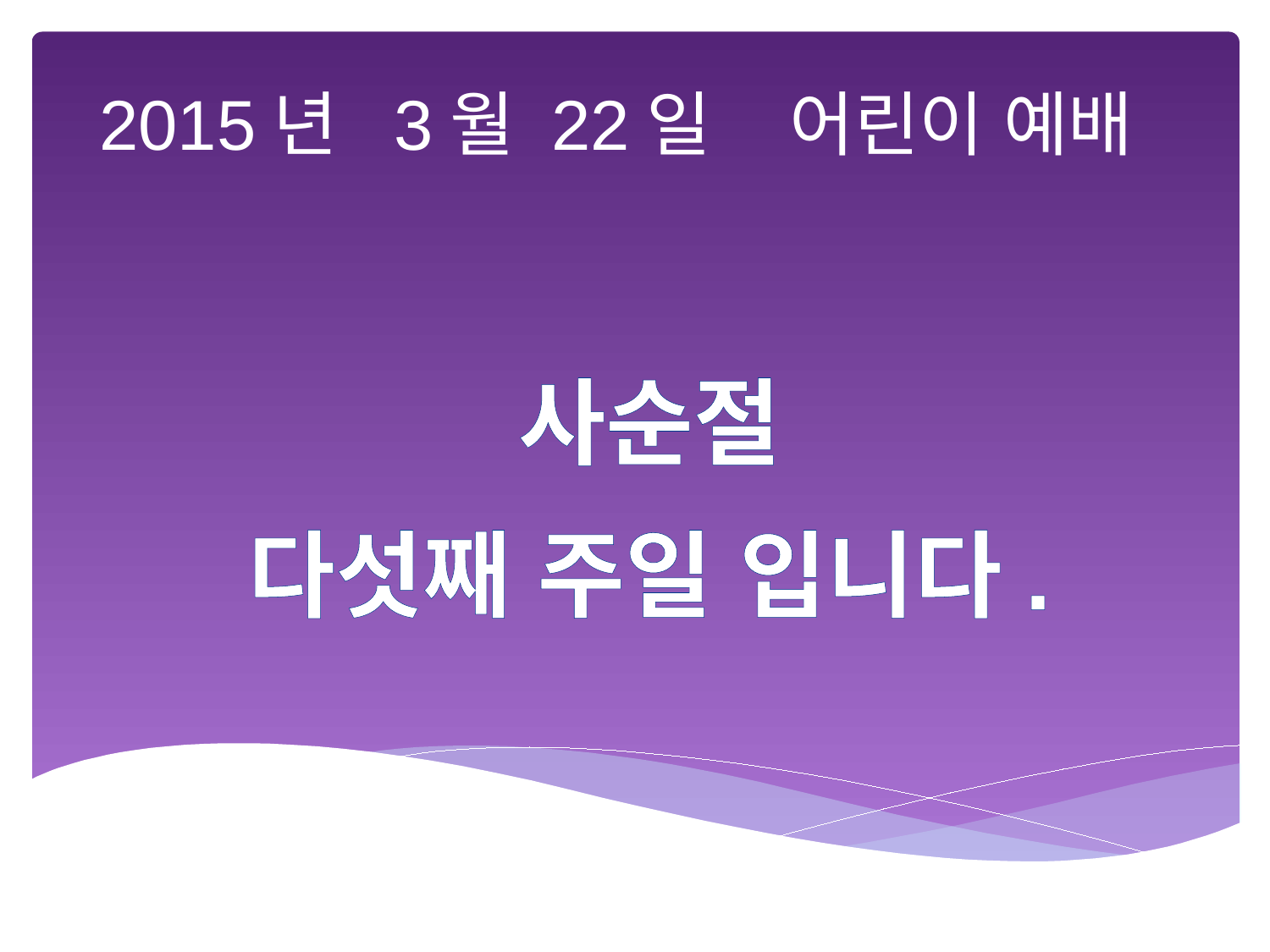

2015년  3월 22일    어린이 예배
사순절

다섯째 주일 입니다.